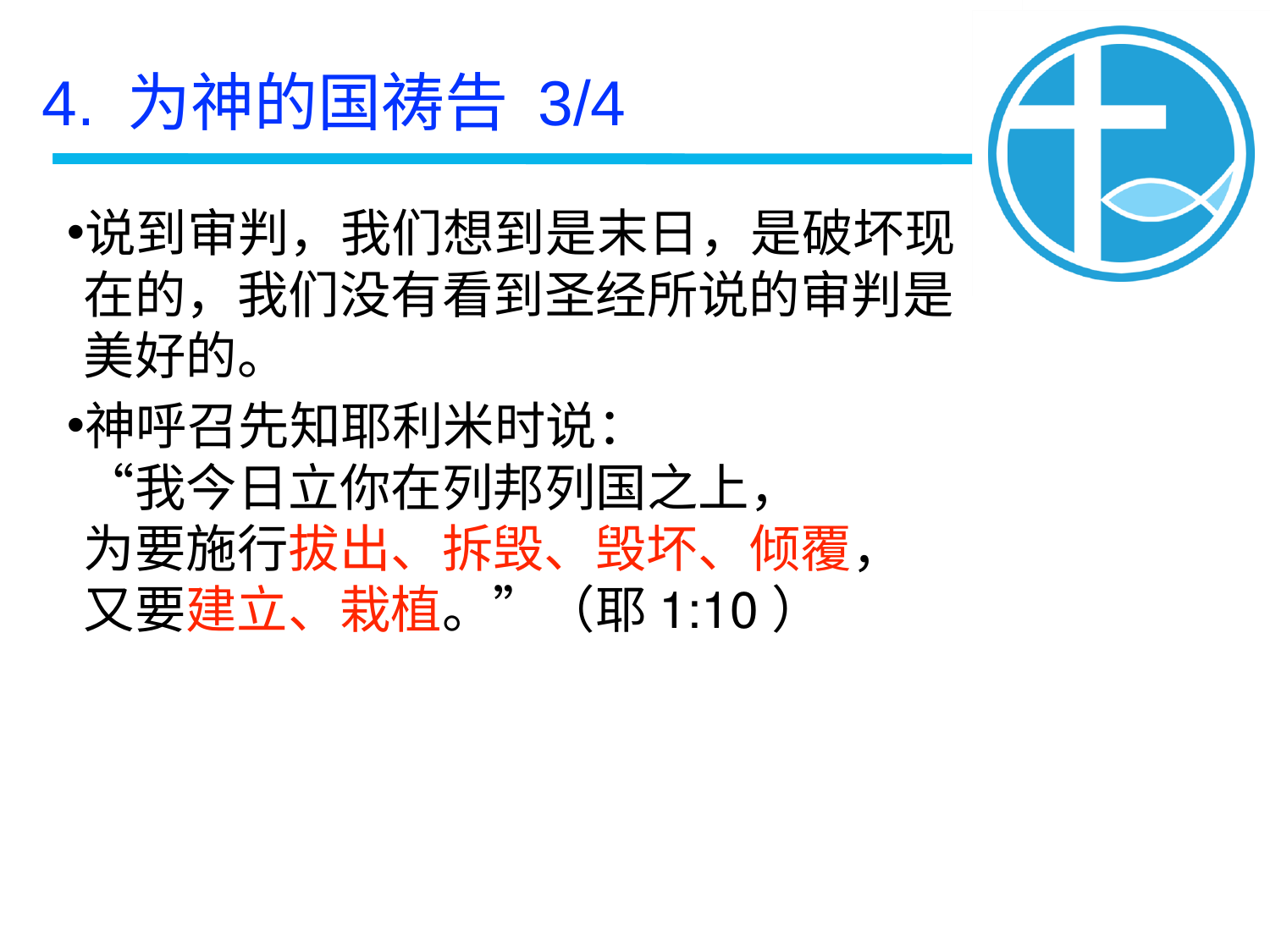

4. 为神的国祷告 3/4
说到审判，我们想到是末日，是破坏现在的，我们没有看到圣经所说的审判是美好的。
神呼召先知耶利米时说：
“我今日立你在列邦列国之上，
为要施行拔出、拆毁、毁坏、倾覆，
又要建立、栽植。”（耶1:10）